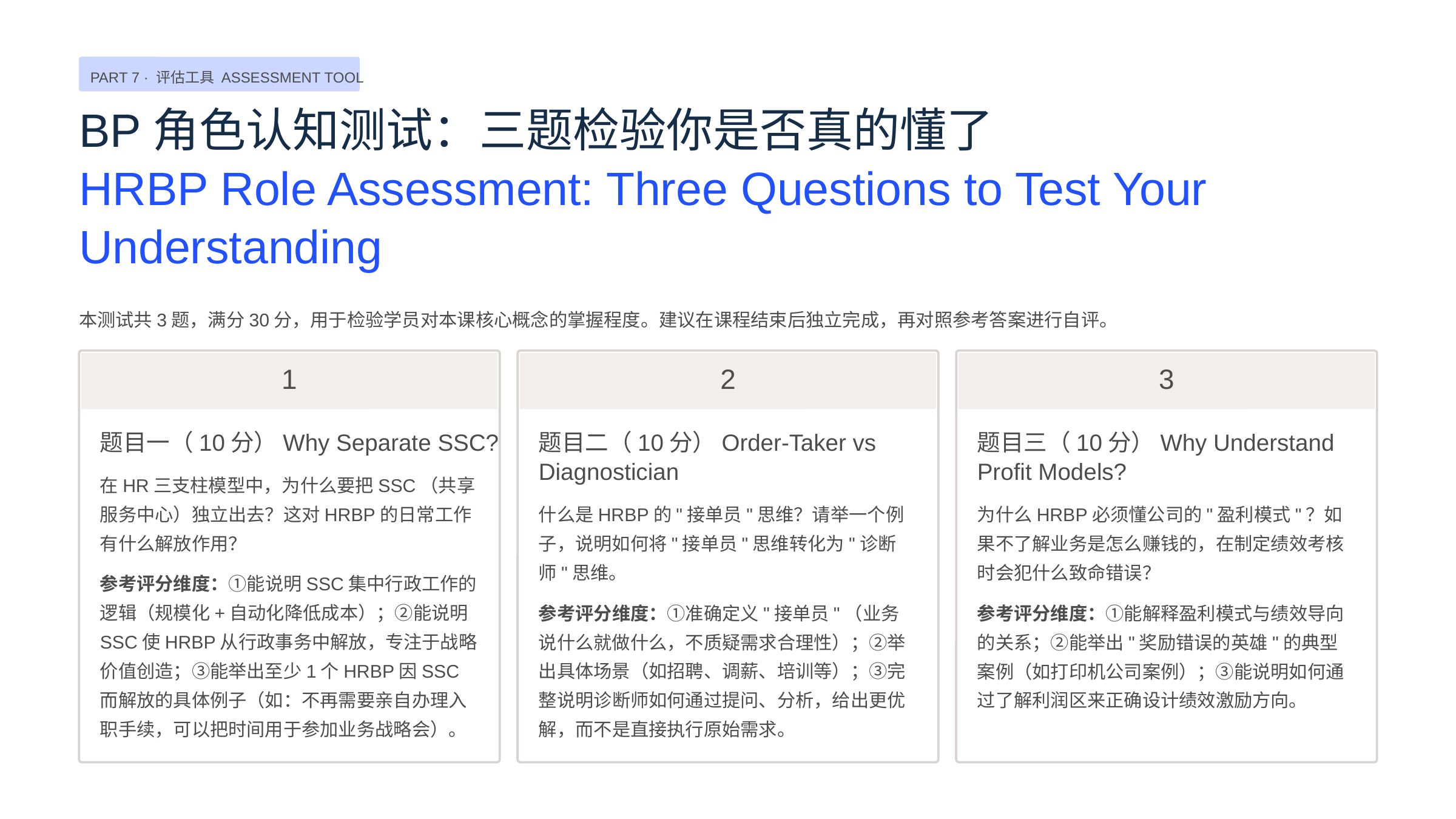

PART 7 · 评估工具 ASSESSMENT TOOL
BP角色认知测试：三题检验你是否真的懂了
HRBP Role Assessment: Three Questions to Test Your Understanding
本测试共3题，满分30分，用于检验学员对本课核心概念的掌握程度。建议在课程结束后独立完成，再对照参考答案进行自评。

1
2
3
题目一（10分）Why Separate SSC?
题目二（10分）Order-Taker vs Diagnostician
题目三（10分）Why Understand Profit Models?
在HR三支柱模型中，为什么要把SSC（共享服务中心）独立出去？这对HRBP的日常工作有什么解放作用？
什么是HRBP的"接单员"思维？请举一个例子，说明如何将"接单员"思维转化为"诊断师"思维。
为什么HRBP必须懂公司的"盈利模式"？如果不了解业务是怎么赚钱的，在制定绩效考核时会犯什么致命错误？
参考评分维度：①能说明SSC集中行政工作的逻辑（规模化+自动化降低成本）；②能说明SSC使HRBP从行政事务中解放，专注于战略价值创造；③能举出至少1个HRBP因SSC而解放的具体例子（如：不再需要亲自办理入职手续，可以把时间用于参加业务战略会）。
参考评分维度：①准确定义"接单员"（业务说什么就做什么，不质疑需求合理性）；②举出具体场景（如招聘、调薪、培训等）；③完整说明诊断师如何通过提问、分析，给出更优解，而不是直接执行原始需求。
参考评分维度：①能解释盈利模式与绩效导向的关系；②能举出"奖励错误的英雄"的典型案例（如打印机公司案例）；③能说明如何通过了解利润区来正确设计绩效激励方向。